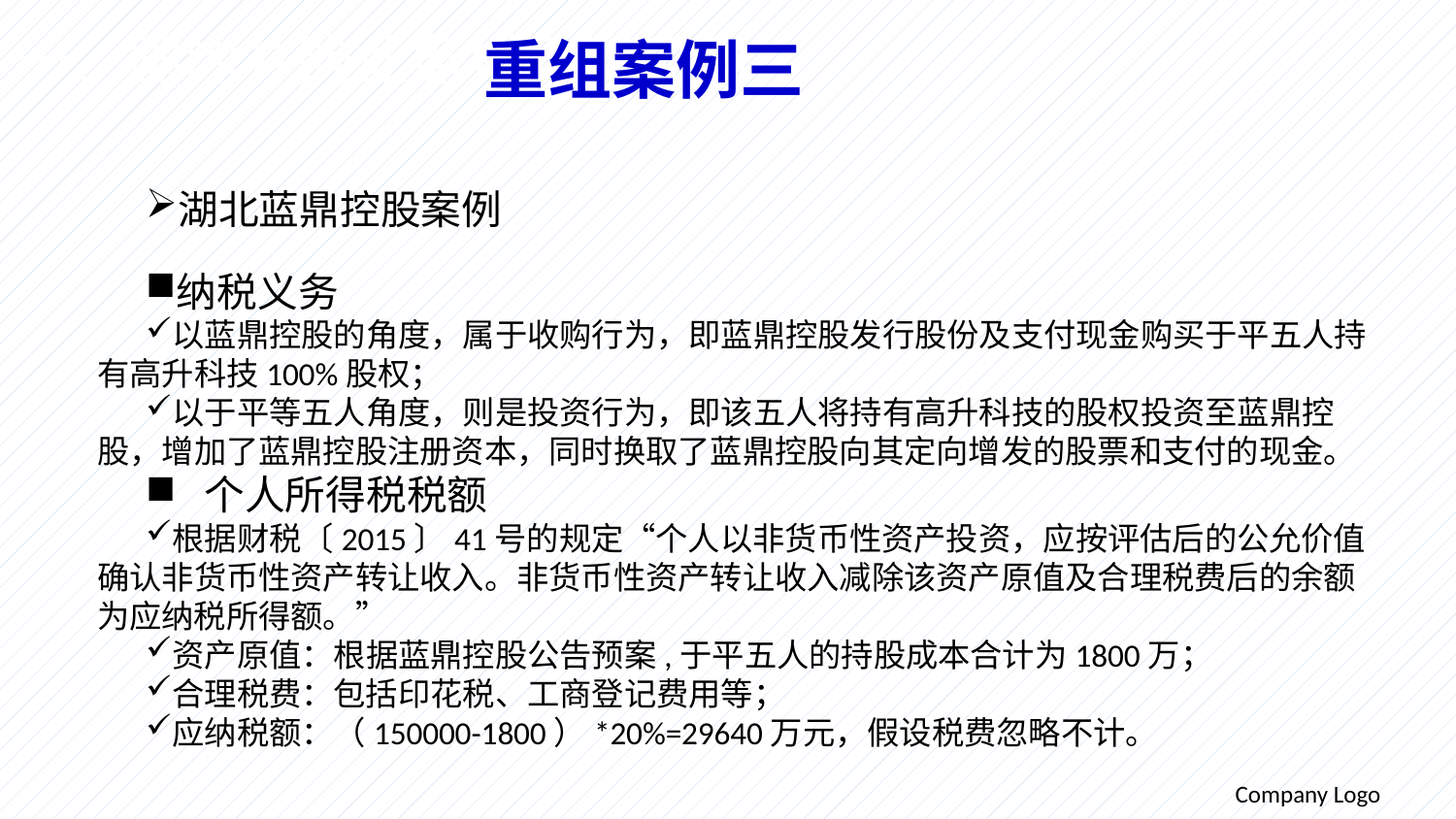

重组案例三
一、国内并购业务税政和案例
湖北蓝鼎控股案例
纳税义务
以蓝鼎控股的角度，属于收购行为，即蓝鼎控股发行股份及支付现金购买于平五人持有高升科技100%股权；
以于平等五人角度，则是投资行为，即该五人将持有高升科技的股权投资至蓝鼎控股，增加了蓝鼎控股注册资本，同时换取了蓝鼎控股向其定向增发的股票和支付的现金。
  个人所得税税额
根据财税〔2015〕41号的规定“个人以非货币性资产投资，应按评估后的公允价值确认非货币性资产转让收入。非货币性资产转让收入减除该资产原值及合理税费后的余额为应纳税所得额。”
资产原值：根据蓝鼎控股公告预案,于平五人的持股成本合计为1800万；
合理税费：包括印花税、工商登记费用等；
应纳税额：（150000-1800）*20%=29640万元，假设税费忽略不计。
Company Logo